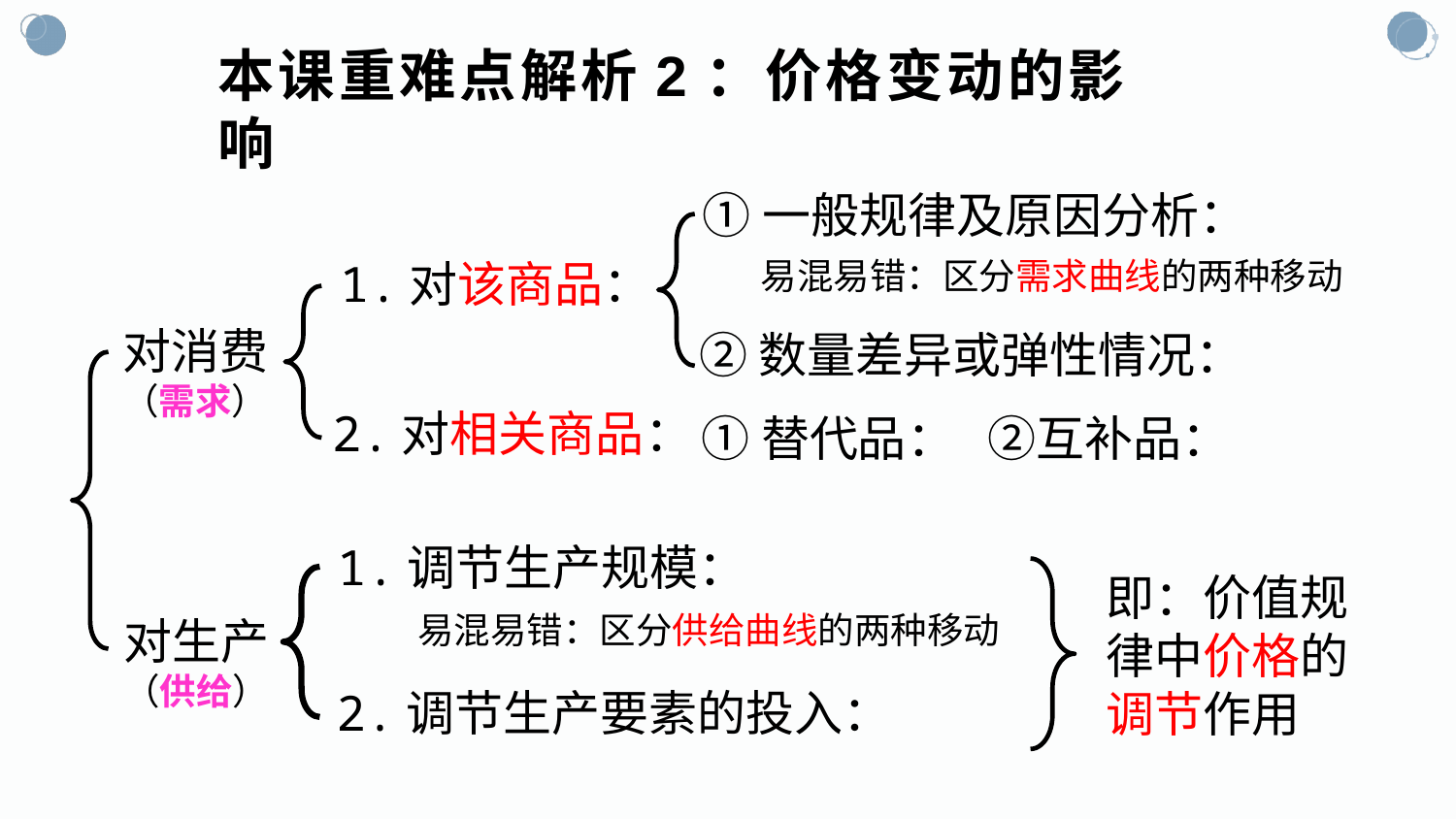

本课重难点解析2：价格变动的影响
①一般规律及原因分析：

 易混易错：区分需求曲线的两种移动
1.对该商品：

对消费
（需求）
②数量差异或弹性情况：

2.对相关商品：
①替代品：   ②互补品：
1.调节生产规模：

即：价值规律中价格的调节作用

 易混易错：区分供给曲线的两种移动
对生产
（供给）
2.调节生产要素的投入：